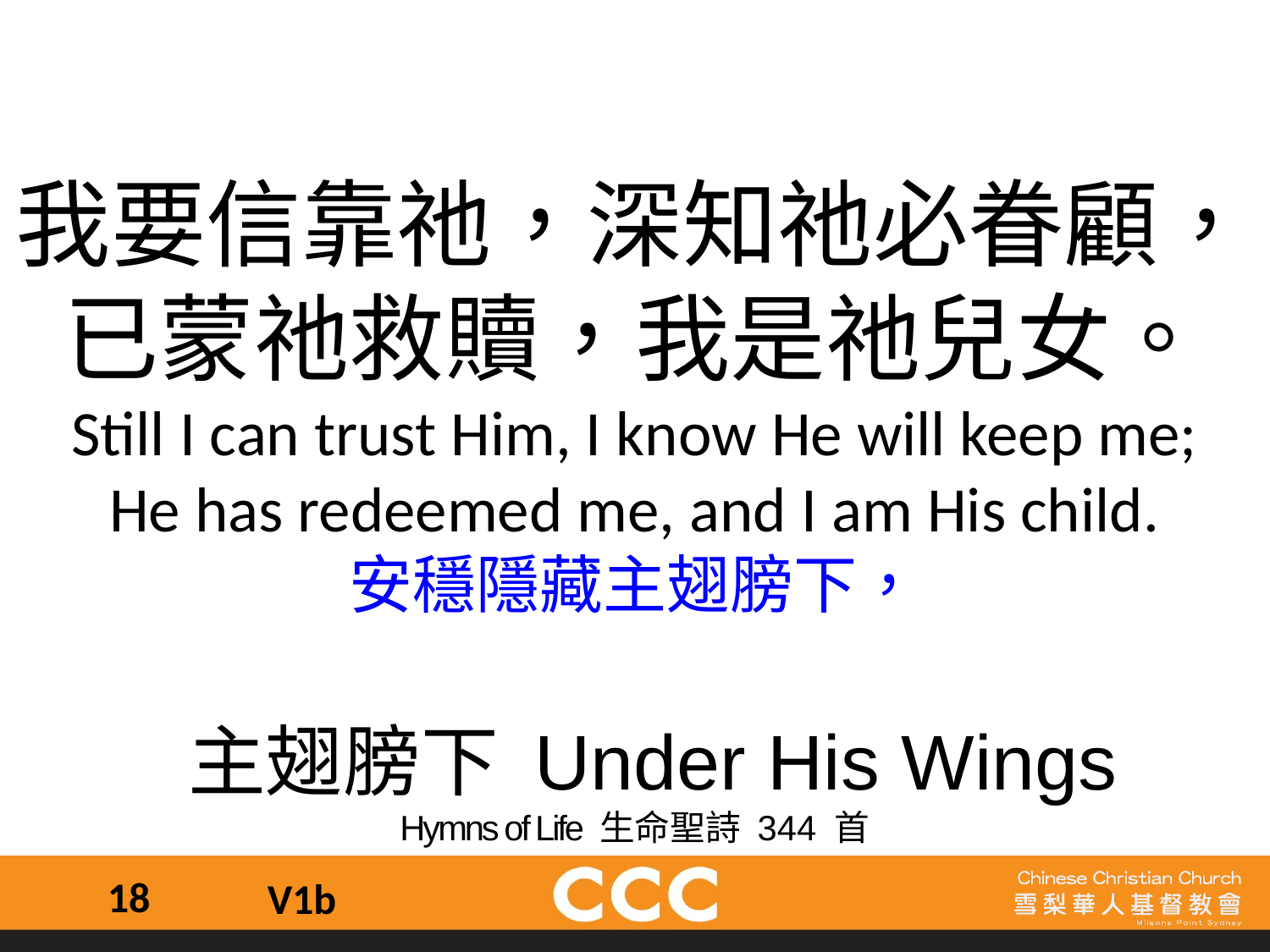

我要信靠祂，深知祂必眷顧，已蒙祂救贖，我是祂兒女。
Still I can trust Him, I know He will keep me;
He has redeemed me, and I am His child.
安穩隱藏主翅膀下，
 主翅膀下 Under His Wings
Hymns of Life 生命聖詩 344 首
18
V1b